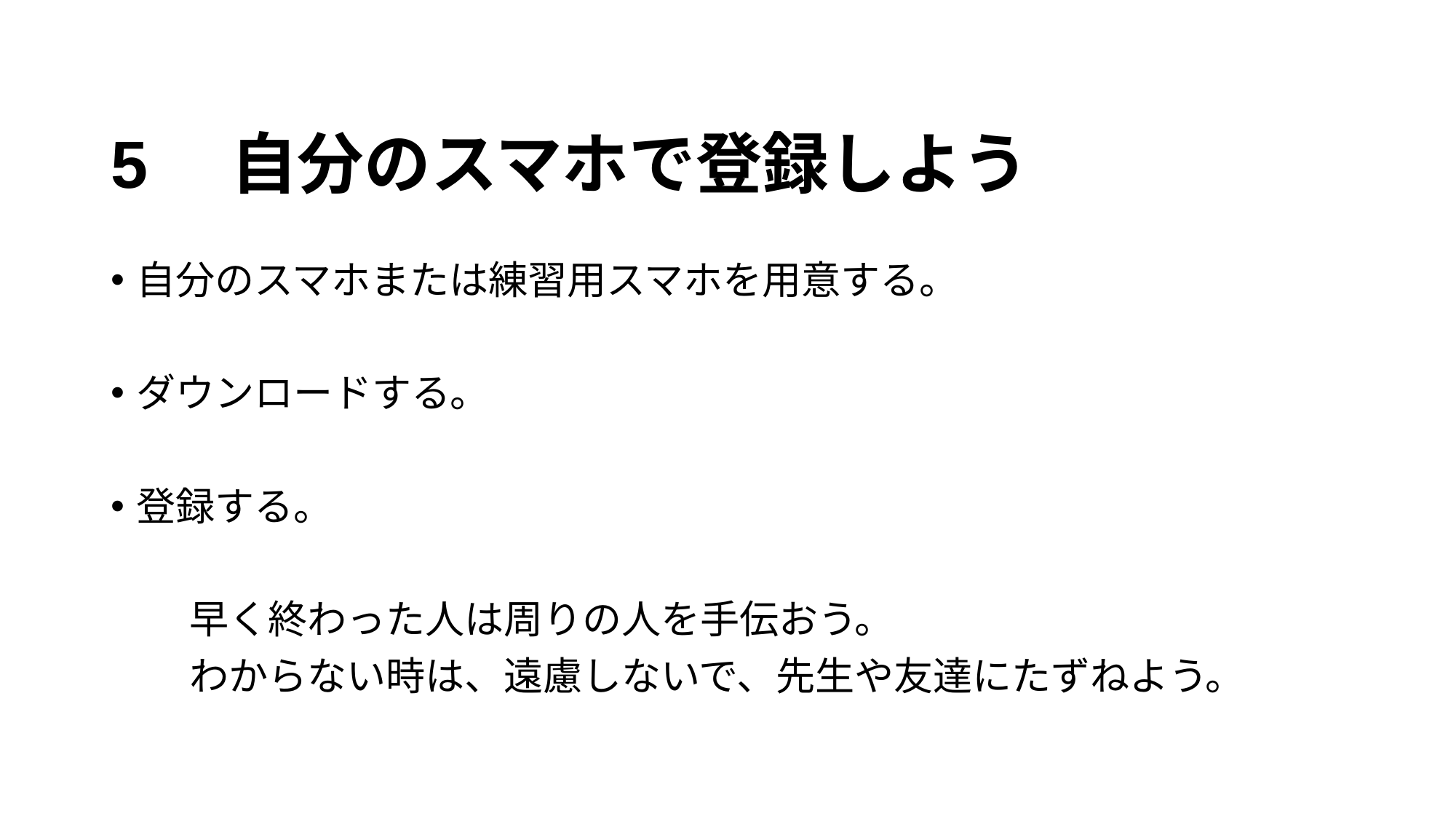

# 5　自分のスマホで登録しよう
自分のスマホまたは練習用スマホを用意する。

ダウンロードする。

登録する。

　　早く終わった人は周りの人を手伝おう。
　　わからない時は、遠慮しないで、先生や友達にたずねよう。